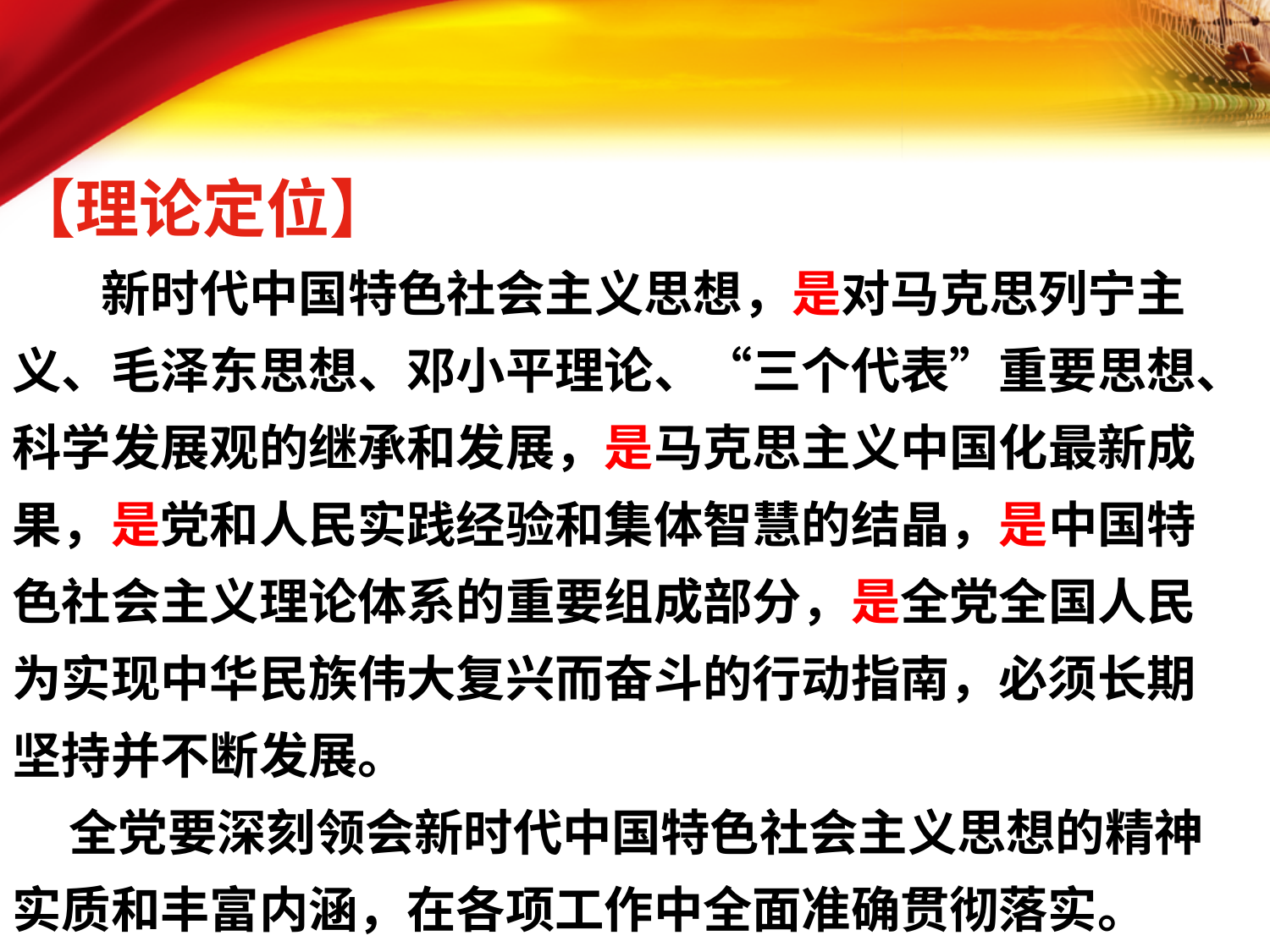

【理论定位】
       新时代中国特色社会主义思想，是对马克思列宁主义、毛泽东思想、邓小平理论、“三个代表”重要思想、科学发展观的继承和发展，是马克思主义中国化最新成果，是党和人民实践经验和集体智慧的结晶，是中国特色社会主义理论体系的重要组成部分，是全党全国人民为实现中华民族伟大复兴而奋斗的行动指南，必须长期坚持并不断发展。
    全党要深刻领会新时代中国特色社会主义思想的精神实质和丰富内涵，在各项工作中全面准确贯彻落实。